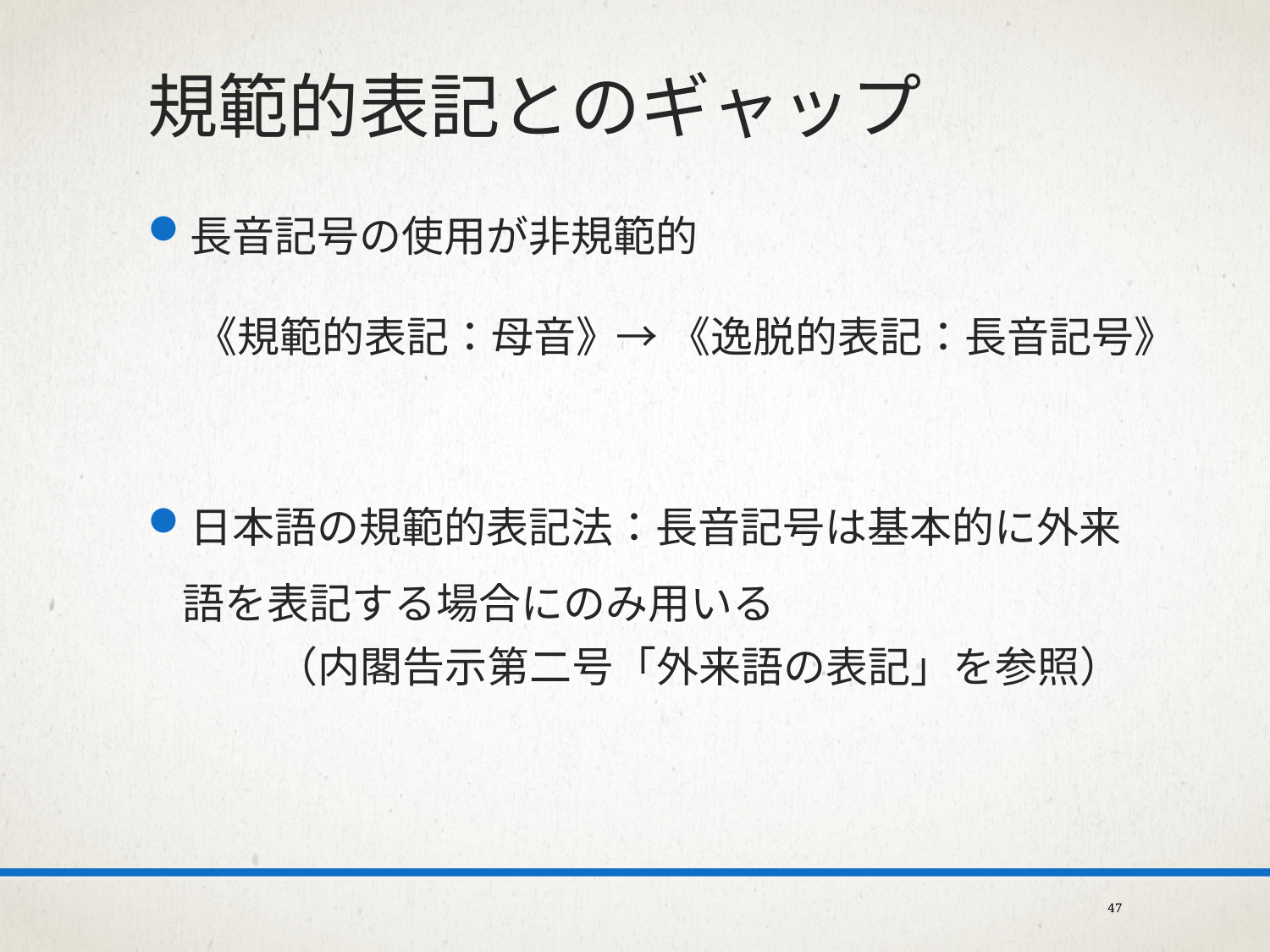

規範的表記とのギャップ
長音記号の使用が非規範的

日本語の規範的表記法：長音記号は基本的に外来語を表記する場合にのみ用いる
（内閣告示第二号「外来語の表記」を参照）
→《逸脱的表記：長音記号》
《規範的表記：母音》
47